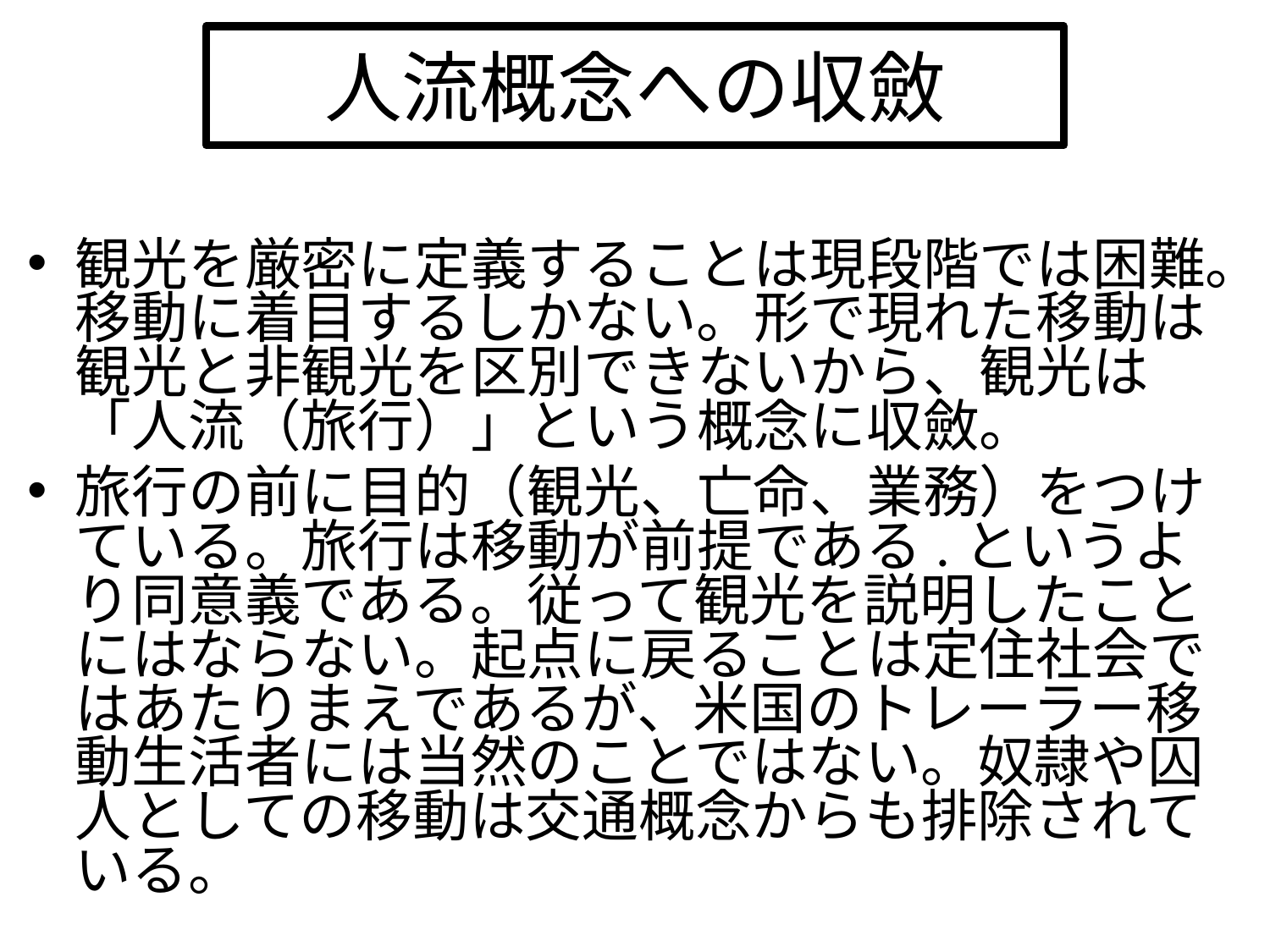

# 人流概念への収斂
観光を厳密に定義することは現段階では困難。移動に着目するしかない。形で現れた移動は観光と非観光を区別できないから、観光は「人流（旅行）」という概念に収斂。
旅行の前に目的（観光、亡命、業務）をつけている。旅行は移動が前提である.というより同意義である。従って観光を説明したことにはならない。起点に戻ることは定住社会ではあたりまえであるが、米国のトレーラー移動生活者には当然のことではない。奴隷や囚人としての移動は交通概念からも排除されている。